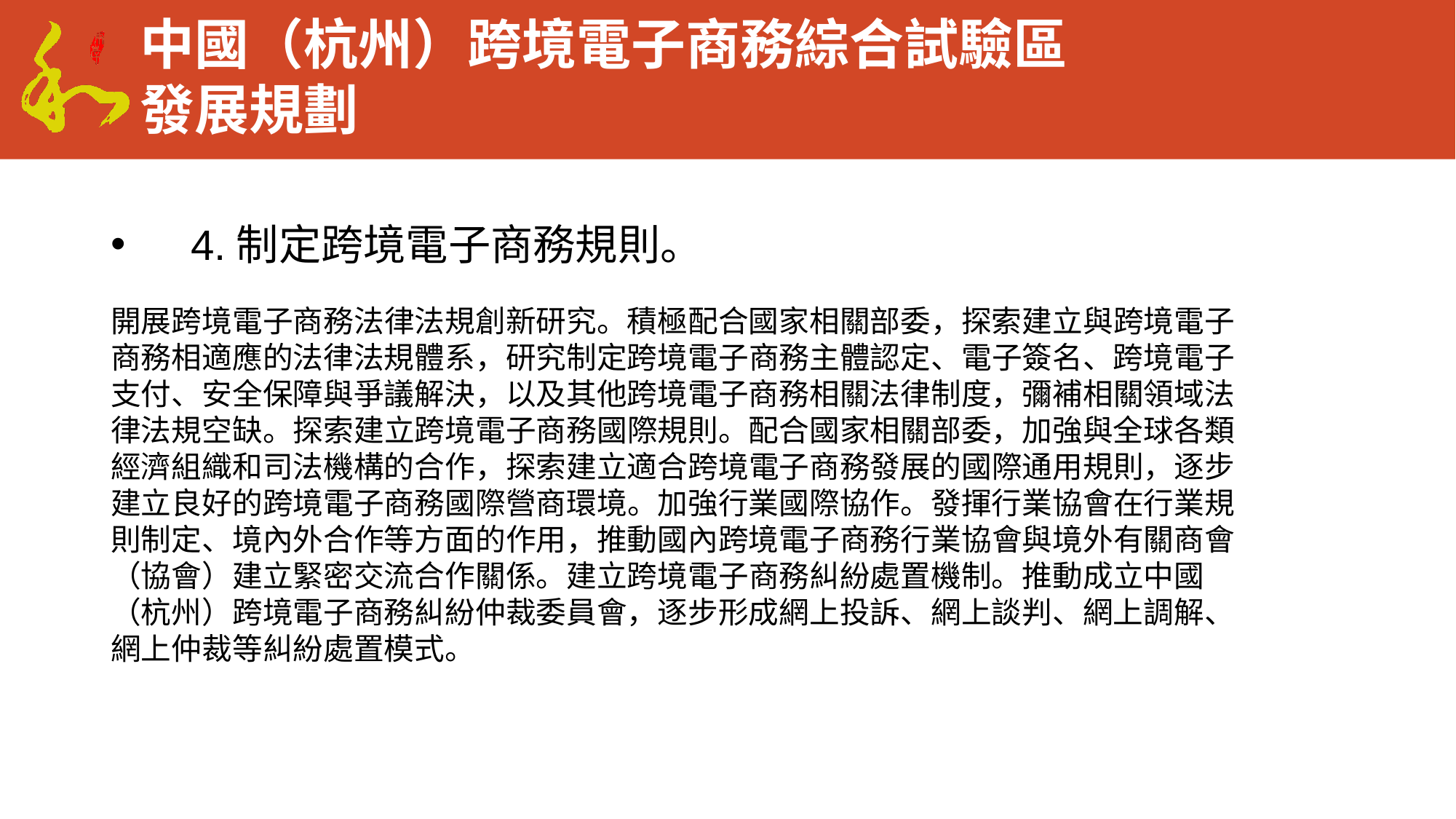

# 中國（杭州）跨境電子商務綜合試驗區 發展規劃
　4.制定跨境電子商務規則。
開展跨境電子商務法律法規創新研究。積極配合國家相關部委，探索建立與跨境電子商務相適應的法律法規體系，研究制定跨境電子商務主體認定、電子簽名、跨境電子支付、安全保障與爭議解決，以及其他跨境電子商務相關法律制度，彌補相關領域法律法規空缺。探索建立跨境電子商務國際規則。配合國家相關部委，加強與全球各類經濟組織和司法機構的合作，探索建立適合跨境電子商務發展的國際通用規則，逐步建立良好的跨境電子商務國際營商環境。加強行業國際協作。發揮行業協會在行業規則制定、境內外合作等方面的作用，推動國內跨境電子商務行業協會與境外有關商會（協會）建立緊密交流合作關係。建立跨境電子商務糾紛處置機制。推動成立中國（杭州）跨境電子商務糾紛仲裁委員會，逐步形成網上投訴、網上談判、網上調解、網上仲裁等糾紛處置模式。